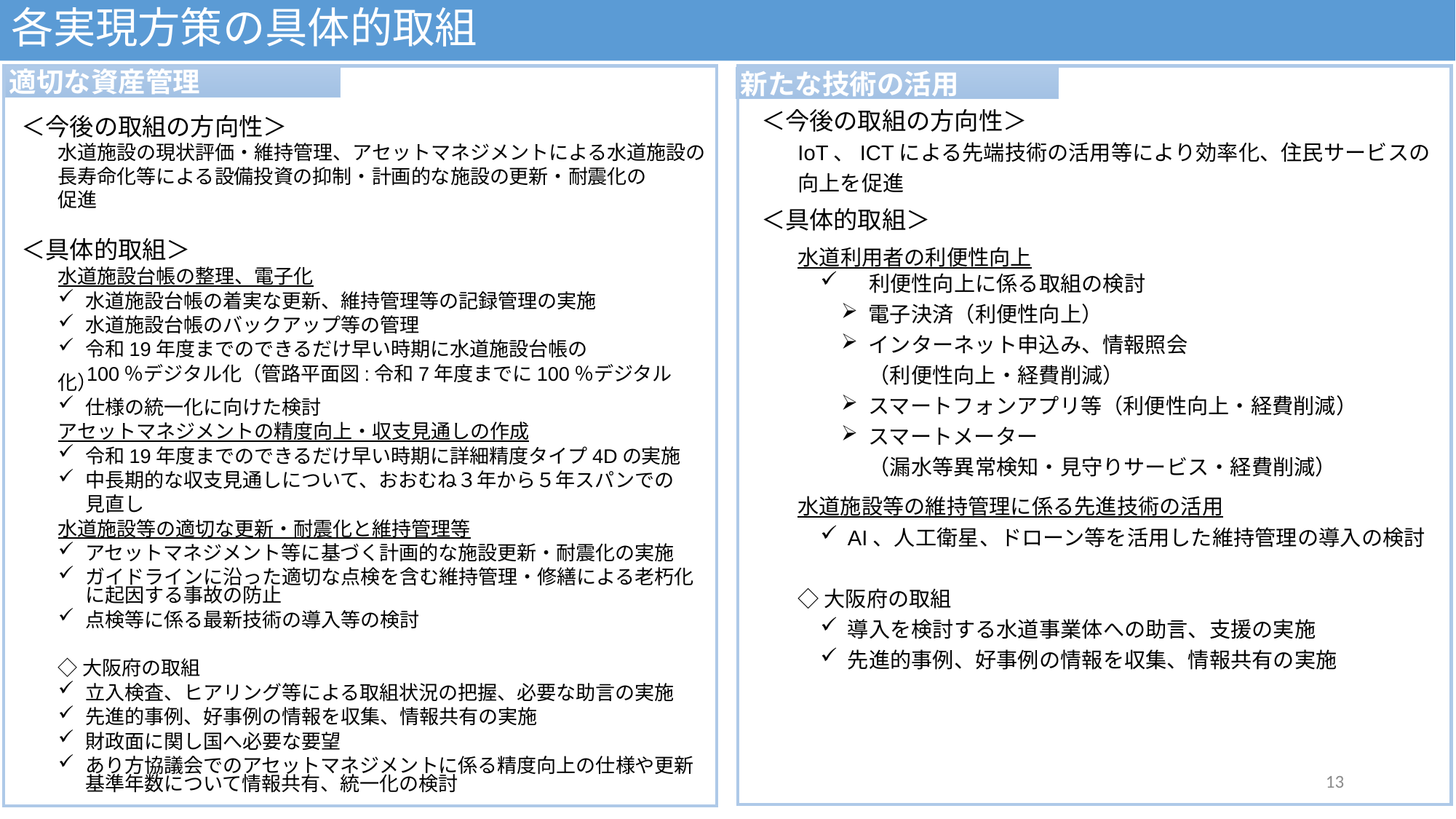

# 各実現方策の具体的取組

適切な資産管理

新たな技術の活用
＜今後の取組の方向性＞
水道施設の現状評価・維持管理、アセットマネジメントによる水道施設の長寿命化等による設備投資の抑制・計画的な施設の更新・耐震化の
促進

＜具体的取組＞
水道施設台帳の整理、電子化
水道施設台帳の着実な更新、維持管理等の記録管理の実施
水道施設台帳のバックアップ等の管理
令和19年度までのできるだけ早い時期に水道施設台帳の
　 100％デジタル化（管路平面図:令和7年度までに100％デジタル化）
仕様の統一化に向けた検討
アセットマネジメントの精度向上・収支見通しの作成
令和19年度までのできるだけ早い時期に詳細精度タイプ4Dの実施
中長期的な収支見通しについて、おおむね３年から５年スパンでの
見直し
水道施設等の適切な更新・耐震化と維持管理等
アセットマネジメント等に基づく計画的な施設更新・耐震化の実施
ガイドラインに沿った適切な点検を含む維持管理・修繕による老朽化
に起因する事故の防止
点検等に係る最新技術の導入等の検討

◇大阪府の取組
立入検査、ヒアリング等による取組状況の把握、必要な助言の実施
先進的事例、好事例の情報を収集、情報共有の実施
財政面に関し国へ必要な要望
あり方協議会でのアセットマネジメントに係る精度向上の仕様や更新
基準年数について情報共有、統一化の検討

＜今後の取組の方向性＞
IoT、ICTによる先端技術の活用等により効率化、住民サービスの向上を促進
＜具体的取組＞
水道利用者の利便性向上
　利便性向上に係る取組の検討
電子決済（利便性向上）
インターネット申込み、情報照会
（利便性向上・経費削減）
スマートフォンアプリ等（利便性向上・経費削減）
スマートメーター
（漏水等異常検知・見守りサービス・経費削減）
水道施設等の維持管理に係る先進技術の活用
AI、人工衛星、ドローン等を活用した維持管理の導入の検討

◇大阪府の取組
導入を検討する水道事業体への助言、支援の実施
先進的事例、好事例の情報を収集、情報共有の実施
13